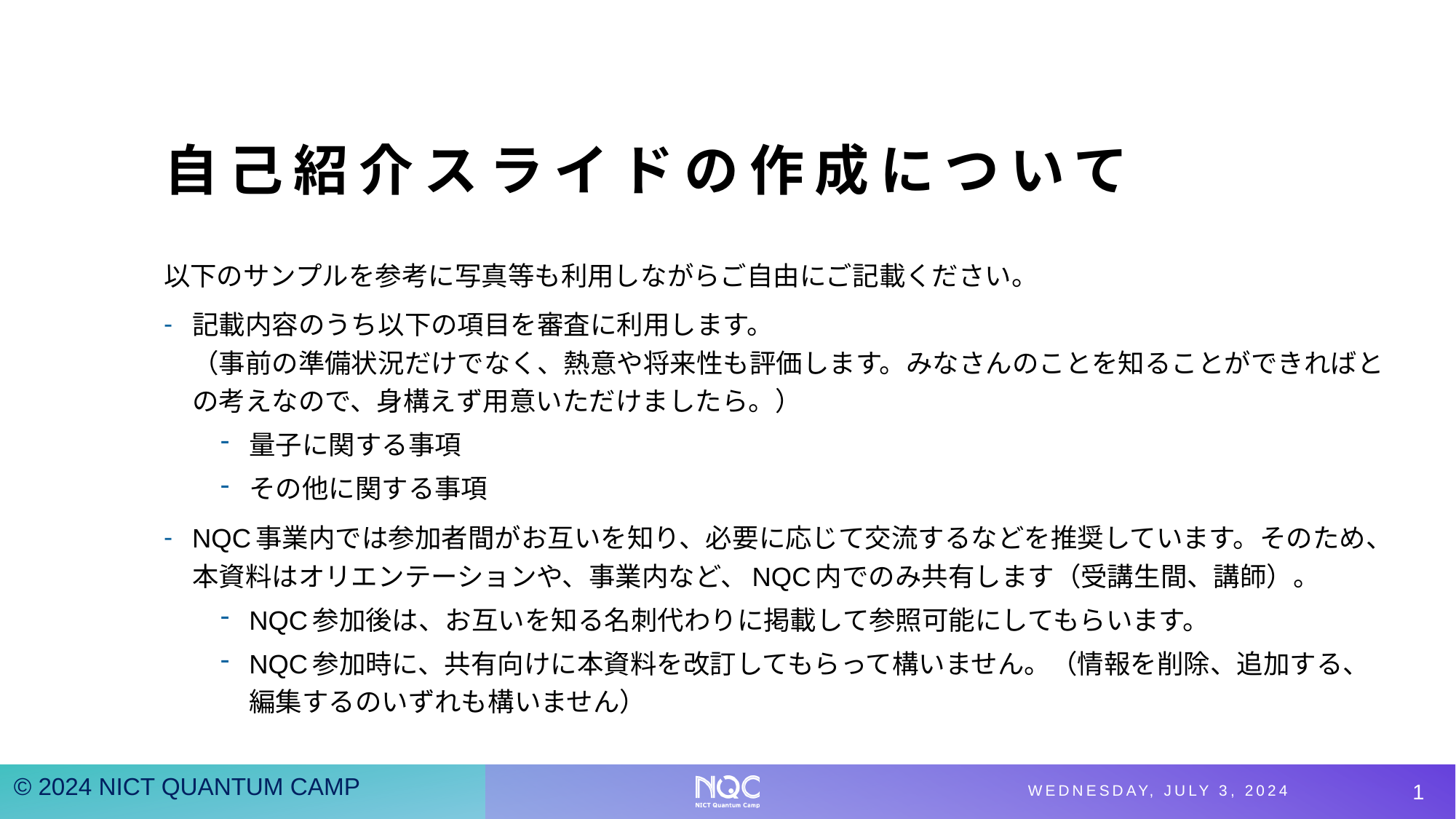

# 自己紹介スライドの作成について
以下のサンプルを参考に写真等も利用しながらご自由にご記載ください。
記載内容のうち以下の項目を審査に利用します。
（事前の準備状況だけでなく、熱意や将来性も評価します。みなさんのことを知ることができればとの考えなので、身構えず用意いただけましたら。）
量子に関する事項
その他に関する事項
NQC事業内では参加者間がお互いを知り、必要に応じて交流するなどを推奨しています。そのため、本資料はオリエンテーションや、事業内など、NQC内でのみ共有します（受講生間、講師）。
NQC参加後は、お互いを知る名刺代わりに掲載して参照可能にしてもらいます。
NQC参加時に、共有向けに本資料を改訂してもらって構いません。（情報を削除、追加する、編集するのいずれも構いません）

Wednesday, July 3, 2024
1
© 2024 NICT QUANTUM CAMP